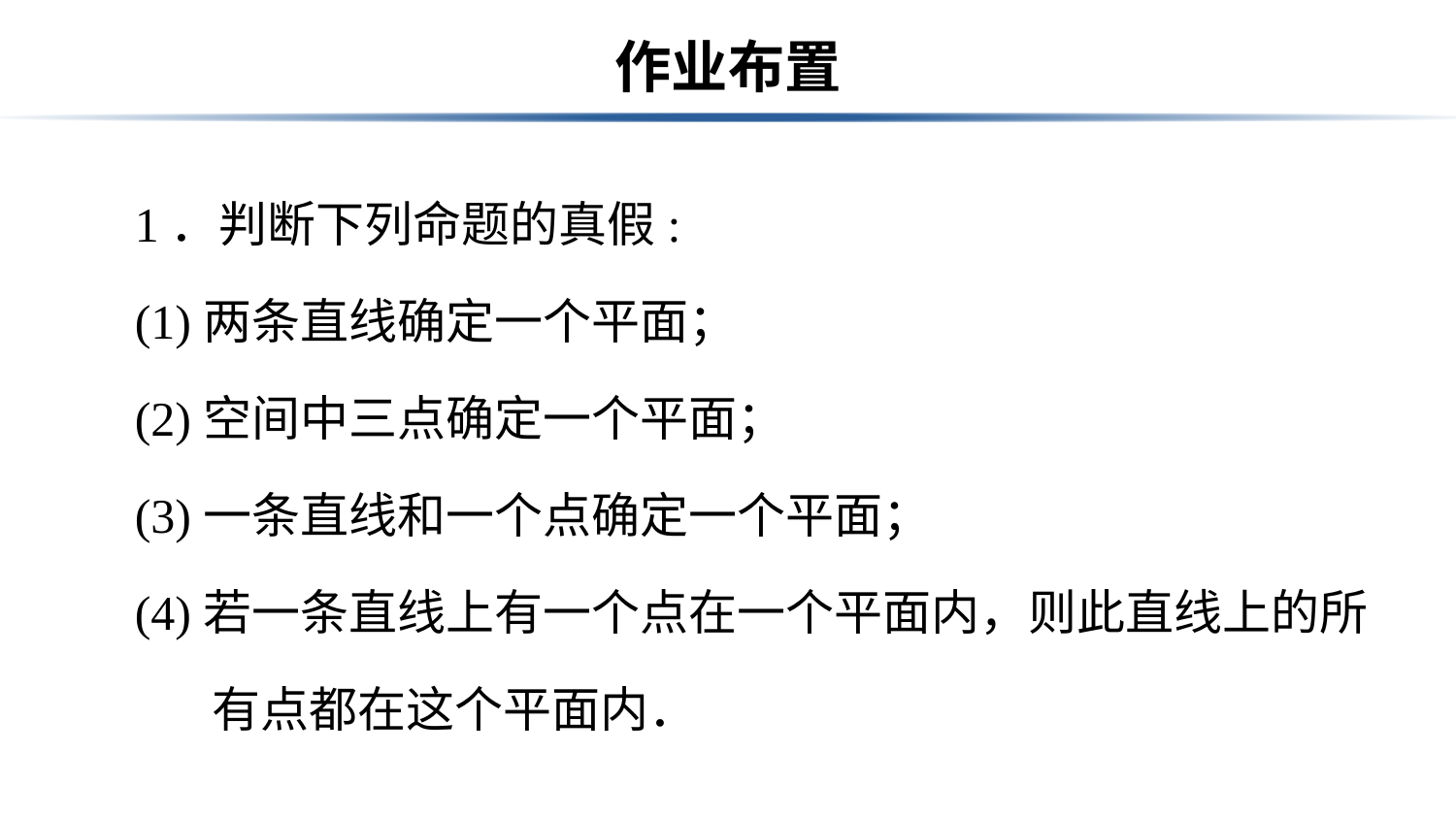

# 作业布置
1．判断下列命题的真假:
(1)两条直线确定一个平面；
(2)空间中三点确定一个平面；
(3)一条直线和一个点确定一个平面；
(4)若一条直线上有一个点在一个平面内，则此直线上的所
      有点都在这个平面内．